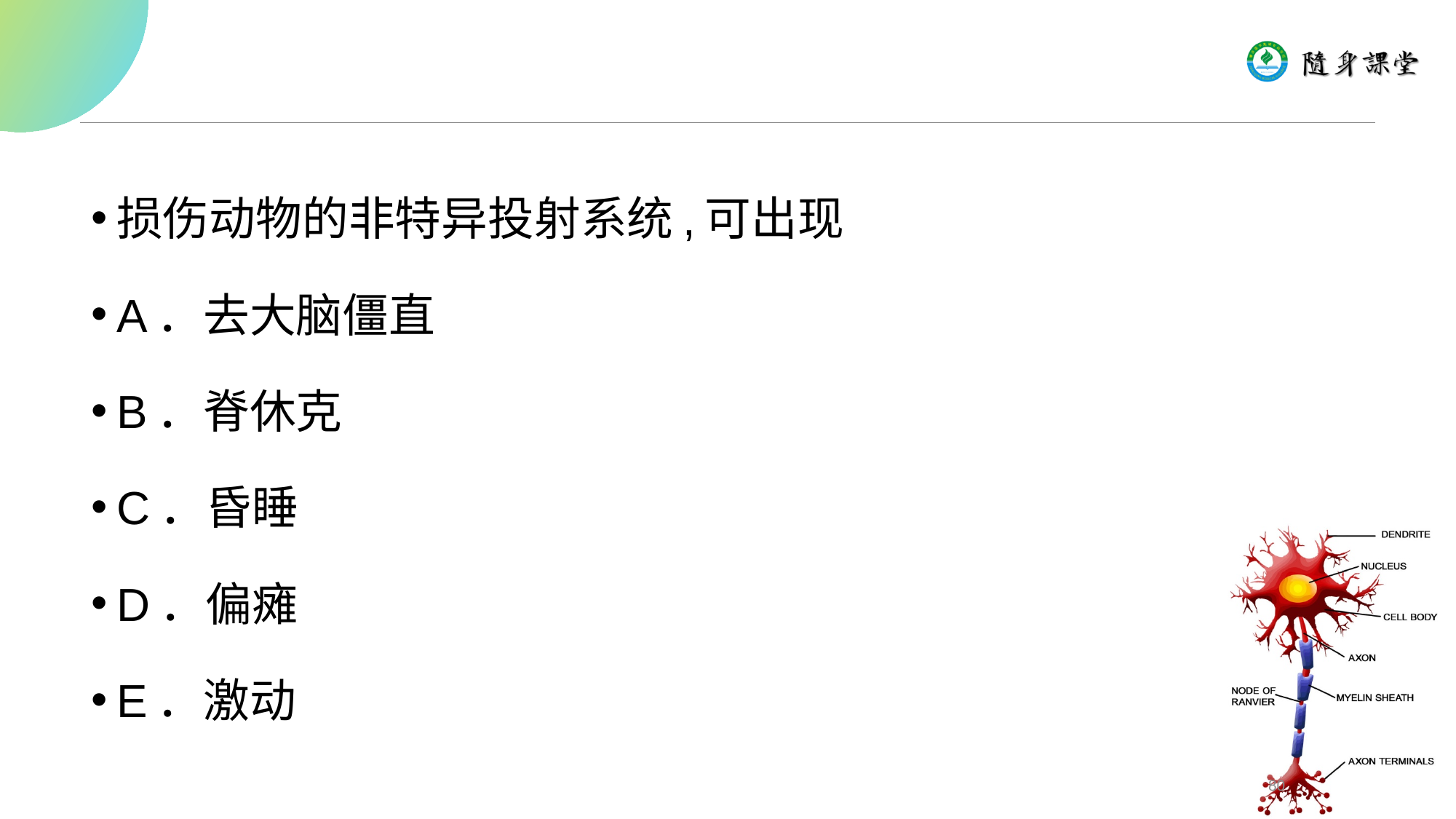

#
损伤动物的非特异投射系统,可出现
A．去大脑僵直
B．脊休克
C．昏睡
D．偏瘫
E．激动

80